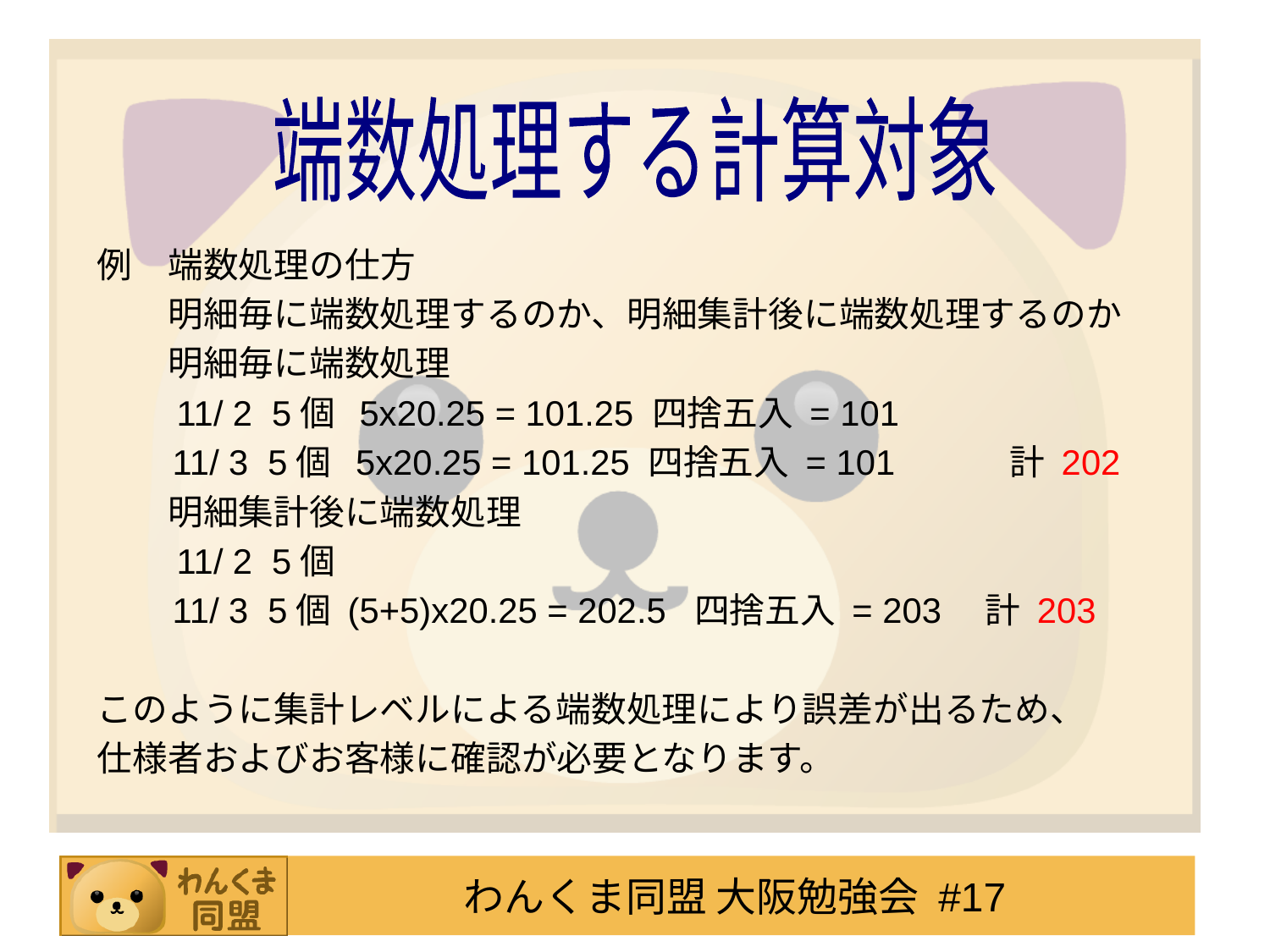

端数処理する計算対象
例　端数処理の仕方
　　明細毎に端数処理するのか、明細集計後に端数処理するのか
　　明細毎に端数処理
　　11/ 2  5個  5x20.25 = 101.25 四捨五入 = 101
　    11/ 3  5個  5x20.25 = 101.25 四捨五入 = 101　　　計 202
　　明細集計後に端数処理
　　11/ 2  5個
　    11/ 3  5個 (5+5)x20.25 = 202.5  四捨五入 = 203　計 203

このように集計レベルによる端数処理により誤差が出るため、
仕様者およびお客様に確認が必要となります。